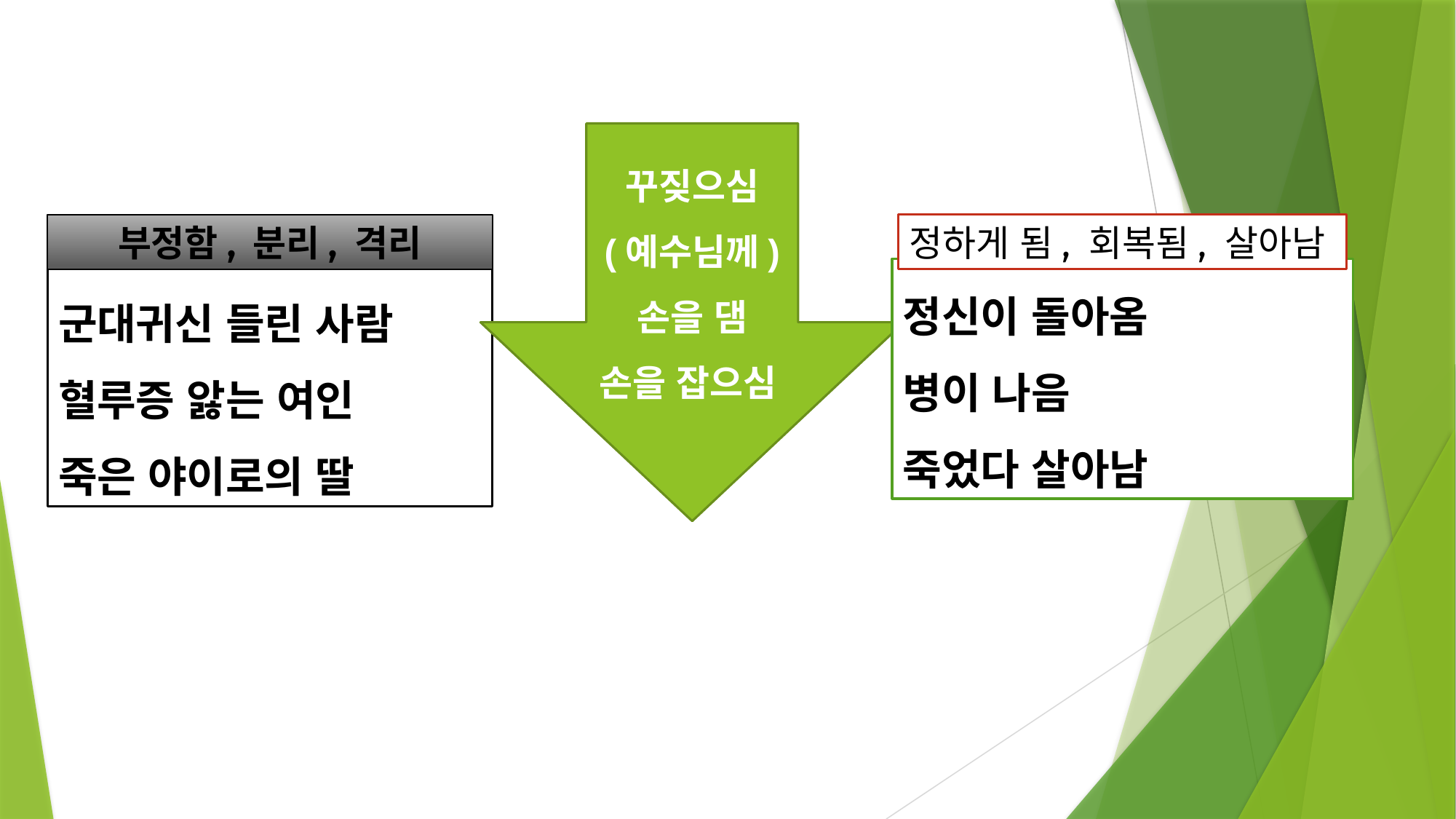

꾸짖으심
(예수님께) 손을 댐
손을 잡으심
부정함, 분리, 격리
정하게 됨, 회복됨, 살아남
정신이 돌아옴
병이 나음
죽었다 살아남
군대귀신 들린 사람
혈루증 앓는 여인
죽은 야이로의 딸